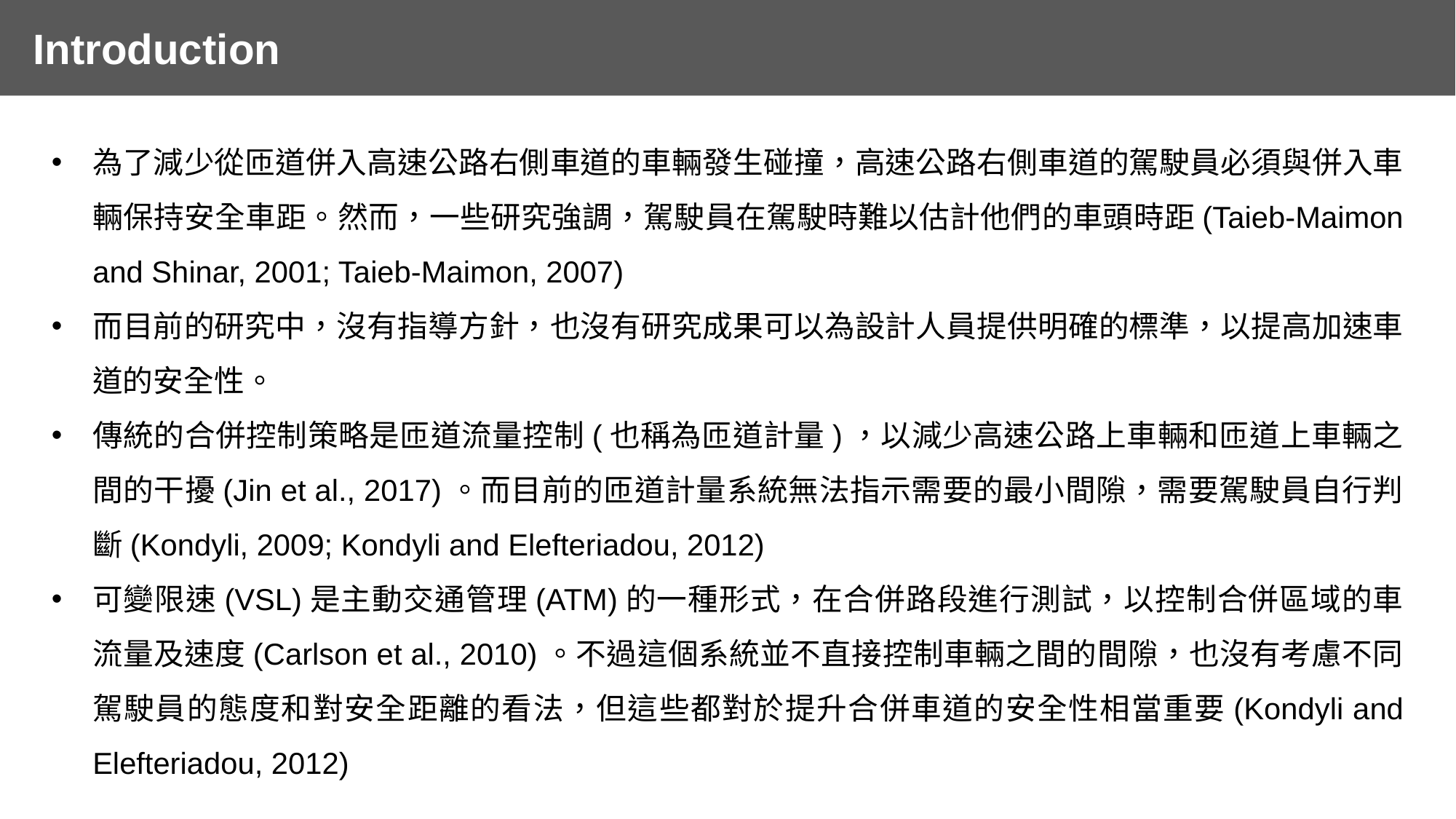

Introduction
為了減少從匝道併入高速公路右側車道的車輛發生碰撞，高速公路右側車道的駕駛員必須與併入車輛保持安全車距。然而，一些研究強調，駕駛員在駕駛時難以估計他們的車頭時距(Taieb-Maimon and Shinar, 2001; Taieb-Maimon, 2007)
而目前的研究中，沒有指導方針，也沒有研究成果可以為設計人員提供明確的標準，以提高加速車道的安全性。
傳統的合併控制策略是匝道流量控制(也稱為匝道計量)，以減少高速公路上車輛和匝道上車輛之間的干擾(Jin et al., 2017)。而目前的匝道計量系統無法指示需要的最小間隙，需要駕駛員自行判斷(Kondyli, 2009; Kondyli and Elefteriadou, 2012)
可變限速(VSL)是主動交通管理(ATM)的一種形式，在合併路段進行測試，以控制合併區域的車流量及速度(Carlson et al., 2010)。不過這個系統並不直接控制車輛之間的間隙，也沒有考慮不同駕駛員的態度和對安全距離的看法，但這些都對於提升合併車道的安全性相當重要(Kondyli and Elefteriadou, 2012)